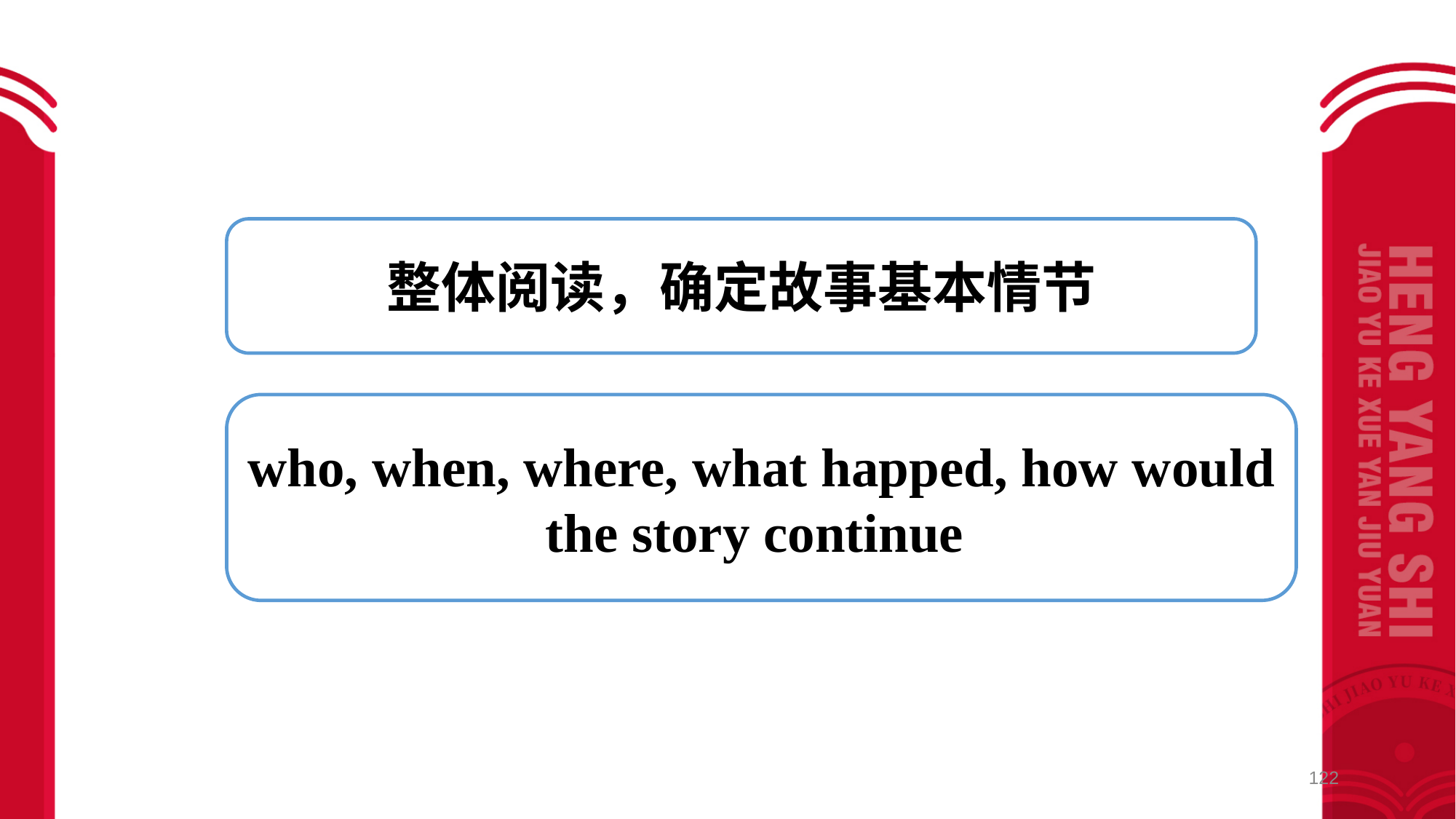

整体阅读，确定故事基本情节
who, when, where, what happed, how would the story continue
122